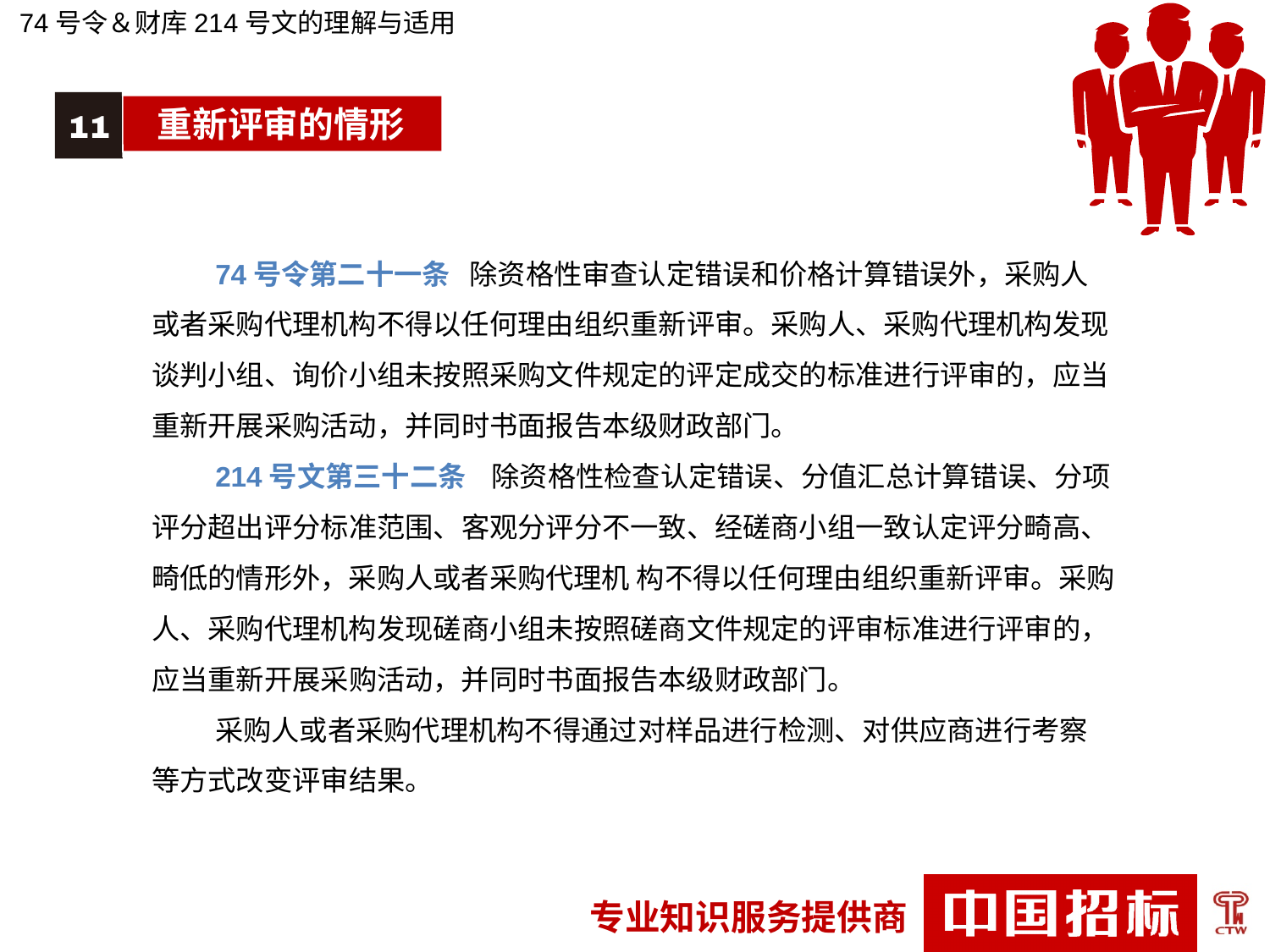

74号令＆财库214号文的理解与适用

11
重新评审的情形
74号令第二十一条   除资格性审查认定错误和价格计算错误外，采购人或者采购代理机构不得以任何理由组织重新评审。采购人、采购代理机构发现谈判小组、询价小组未按照采购文件规定的评定成交的标准进行评审的，应当重新开展采购活动，并同时书面报告本级财政部门。
214号文第三十二条    除资格性检查认定错误、分值汇总计算错误、分项评分超出评分标准范围、客观分评分不一致、经磋商小组一致认定评分畸高、畸低的情形外，采购人或者采购代理机 构不得以任何理由组织重新评审。采购人、采购代理机构发现磋商小组未按照磋商文件规定的评审标准进行评审的，应当重新开展采购活动，并同时书面报告本级财政部门。
采购人或者采购代理机构不得通过对样品进行检测、对供应商进行考察等方式改变评审结果。